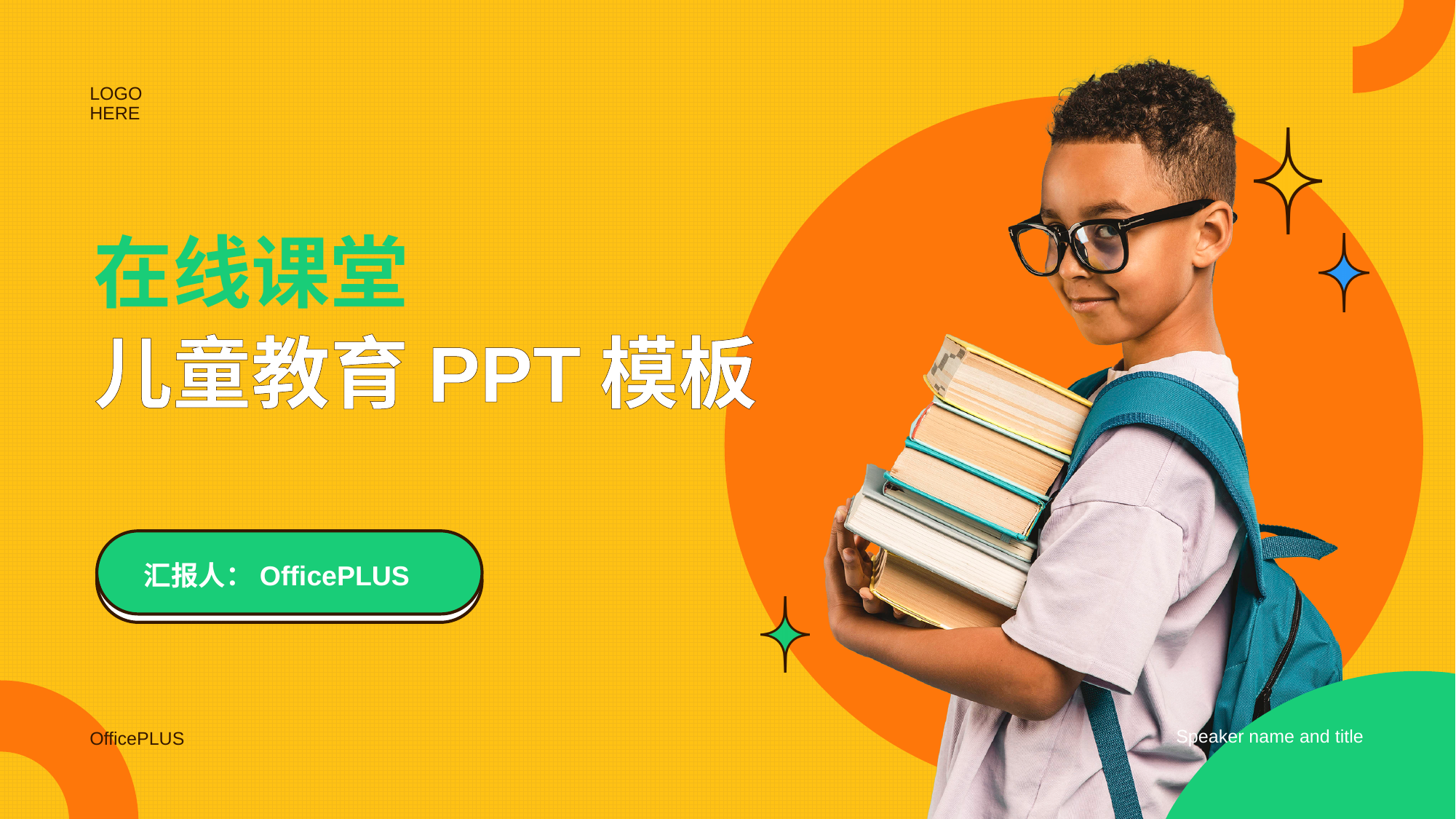

LOGO HERE
在线课堂
儿童教育PPT模板
# 汇报人：OfficePLUS
Speaker name and title
OfficePLUS
01
02